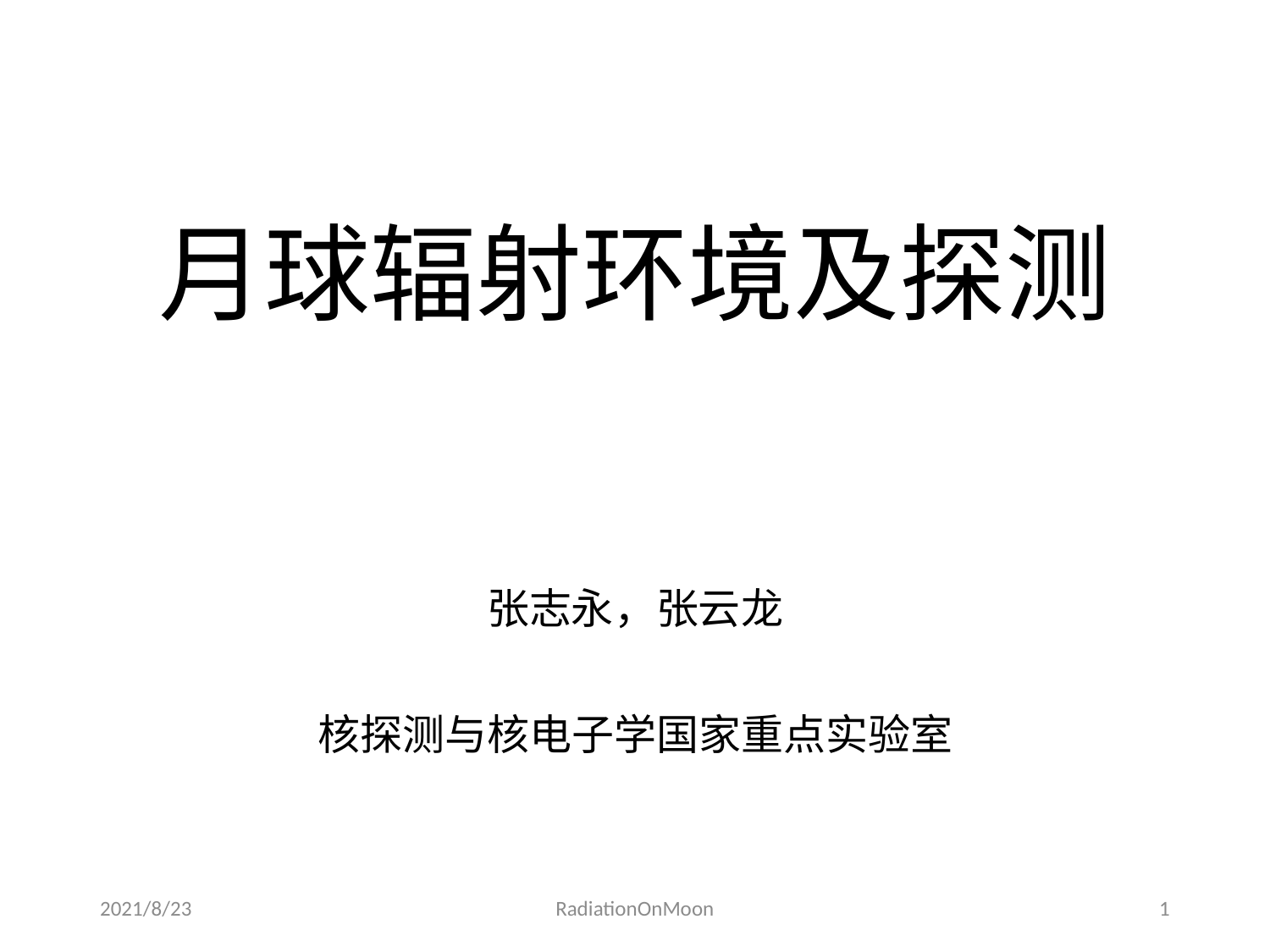

# 月球辐射环境及探测
张志永，张云龙

核探测与核电子学国家重点实验室
2021/8/23
RadiationOnMoon
1